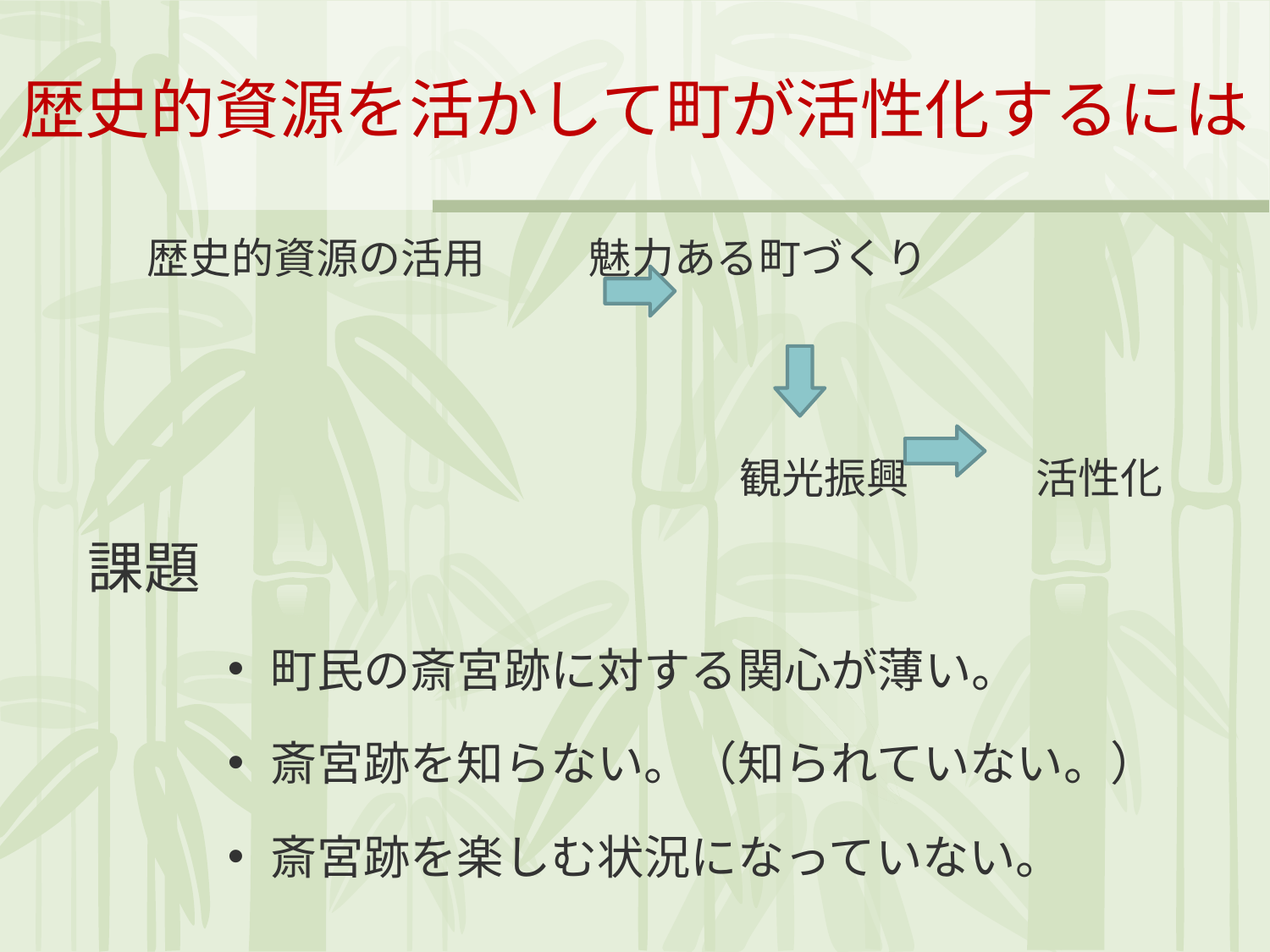

# 歴史的資源を活かして町が活性化するには

　　　　歴史的資源の活用　 　 魅力ある町づくり

　　　　　　　　　　　　　　　　　　観光振興　　　活性化

課題
町民の斎宮跡に対する関心が薄い。
斎宮跡を知らない。（知られていない。）
斎宮跡を楽しむ状況になっていない。